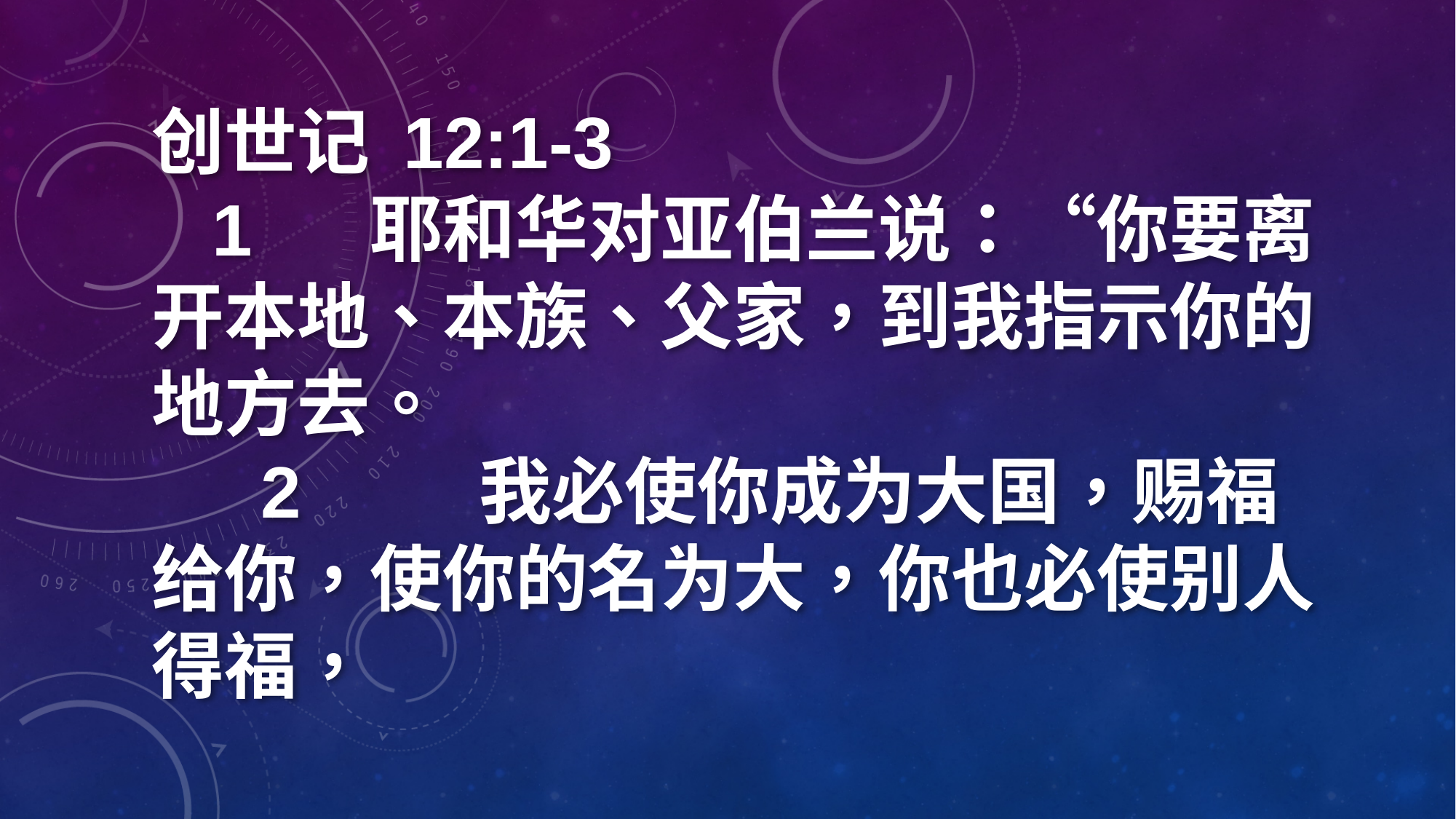

创世记 12:1-3
   1	 	耶和华对亚伯兰说：“你要离开本地、本族、父家，到我指示你的地方去。
 	2	 	我必使你成为大国，赐福给你，使你的名为大，你也必使别人得福，